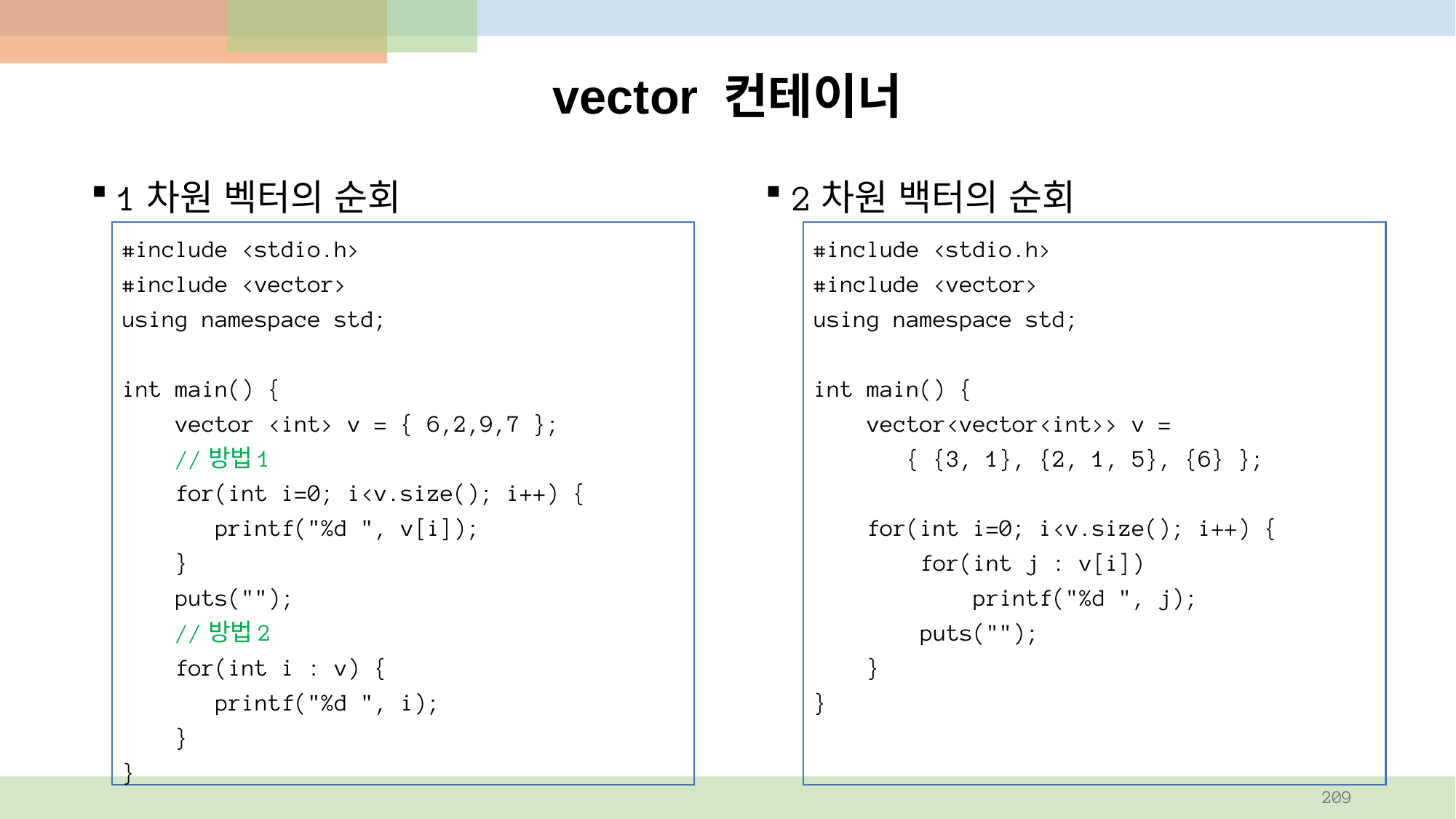

# vector 컨테이너
2차원 백터의 순회
1차원 벡터의 순회

#include <stdio.h>
#include <vector>
using namespace std;

int main() {
    vector <int> v = { 6,2,9,7 };
    //방법1
    for(int i=0; i<v.size(); i++) {
       printf("%d ", v[i]);
    }
    puts("");
    //방법2
    for(int i : v) {
       printf("%d ", i);
    }
}

#include <stdio.h>
#include <vector>
using namespace std;

int main() {
    vector<vector<int>> v =
       { {3, 1}, {2, 1, 5}, {6} };

    for(int i=0; i<v.size(); i++) {
        for(int j : v[i])
            printf("%d ", j);
        puts("");
    }
}
209
pair: https://ya-ya.tistory.com/91